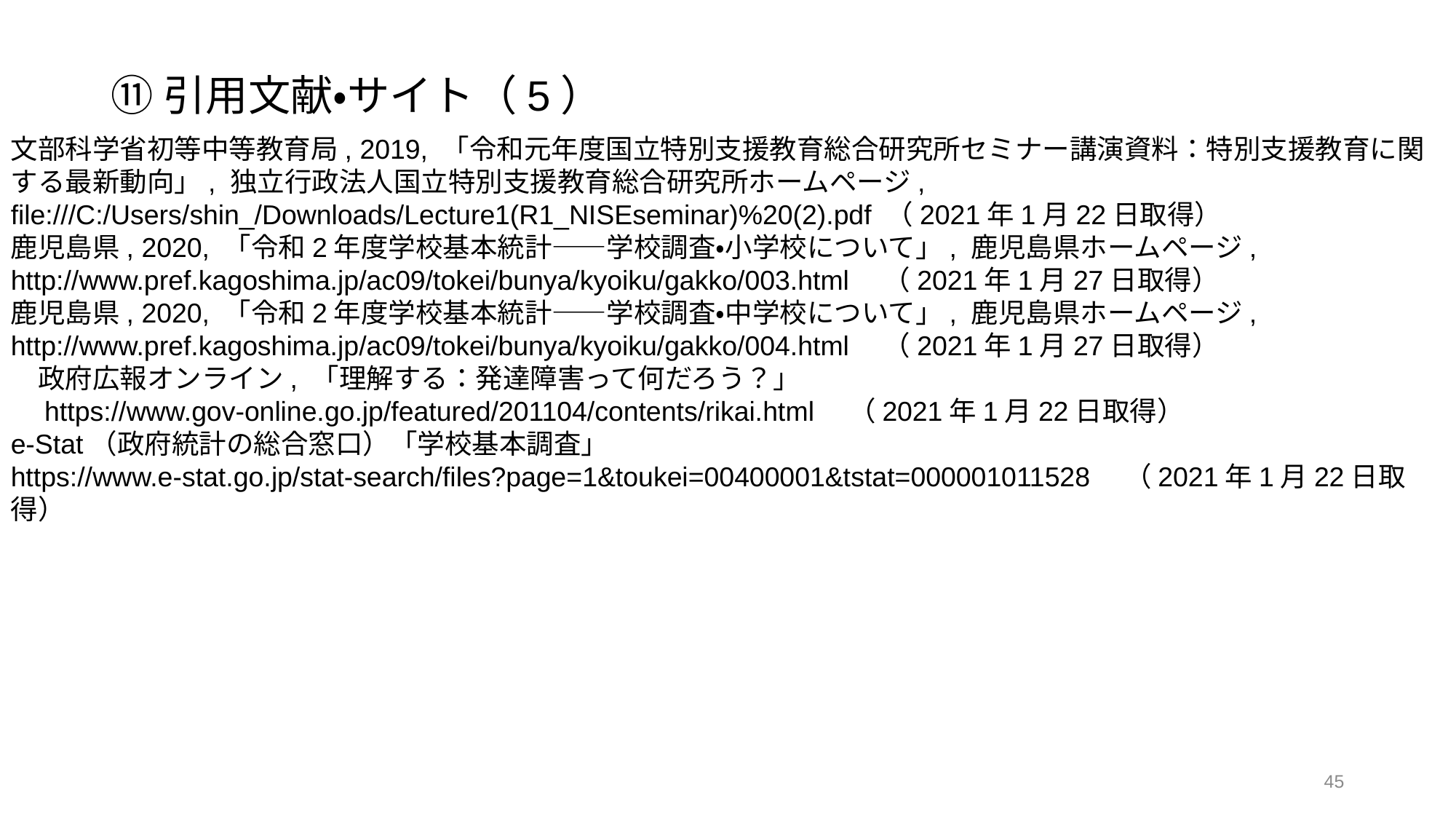

⑪引用文献・サイト（5）
文部科学省初等中等教育局, 2019, 「令和元年度国立特別支援教育総合研究所セミナー講演資料：特別支援教育に関する最新動向」, 独立行政法人国立特別支援教育総合研究所ホームページ, file:///C:/Users/shin_/Downloads/Lecture1(R1_NISEseminar)%20(2).pdf （2021年1月22日取得）
鹿児島県, 2020, 「令和2年度学校基本統計――学校調査・小学校について」, 鹿児島県ホームページ, http://www.pref.kagoshima.jp/ac09/tokei/bunya/kyoiku/gakko/003.html　（2021年1月27日取得）
鹿児島県, 2020, 「令和2年度学校基本統計――学校調査・中学校について」, 鹿児島県ホームページ, http://www.pref.kagoshima.jp/ac09/tokei/bunya/kyoiku/gakko/004.html　（2021年1月27日取得）
　政府広報オンライン, 「理解する：発達障害って何だろう？」
　https://www.gov-online.go.jp/featured/201104/contents/rikai.html　（2021年1月22日取得）
e-Stat（政府統計の総合窓口）「学校基本調査」
https://www.e-stat.go.jp/stat-search/files?page=1&toukei=00400001&tstat=000001011528　（2021年1月22日取得）
45